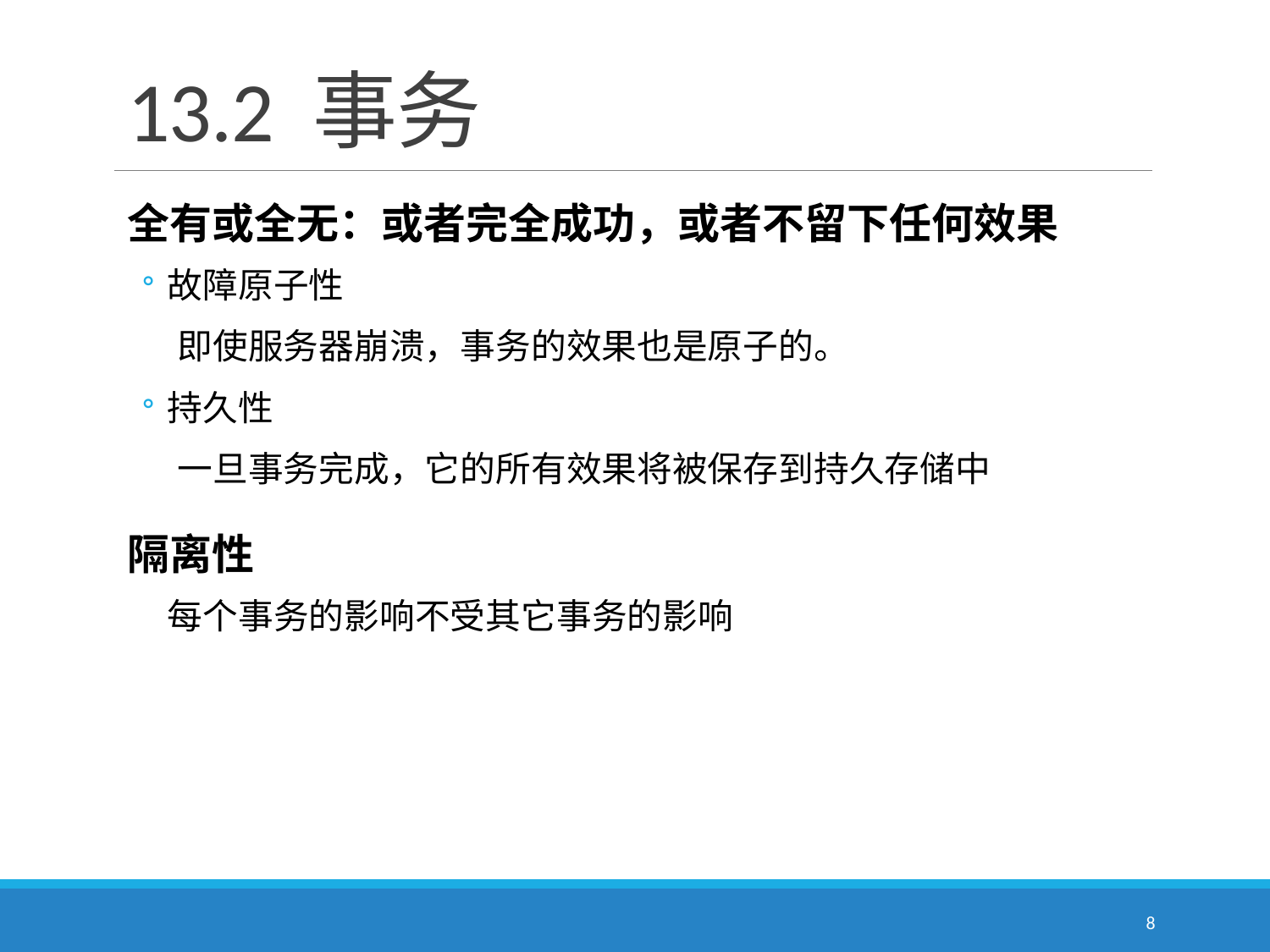

# 13.2 事务
全有或全无：或者完全成功，或者不留下任何效果
故障原子性
　即使服务器崩溃，事务的效果也是原子的。
持久性
　一旦事务完成，它的所有效果将被保存到持久存储中
隔离性
	每个事务的影响不受其它事务的影响

8